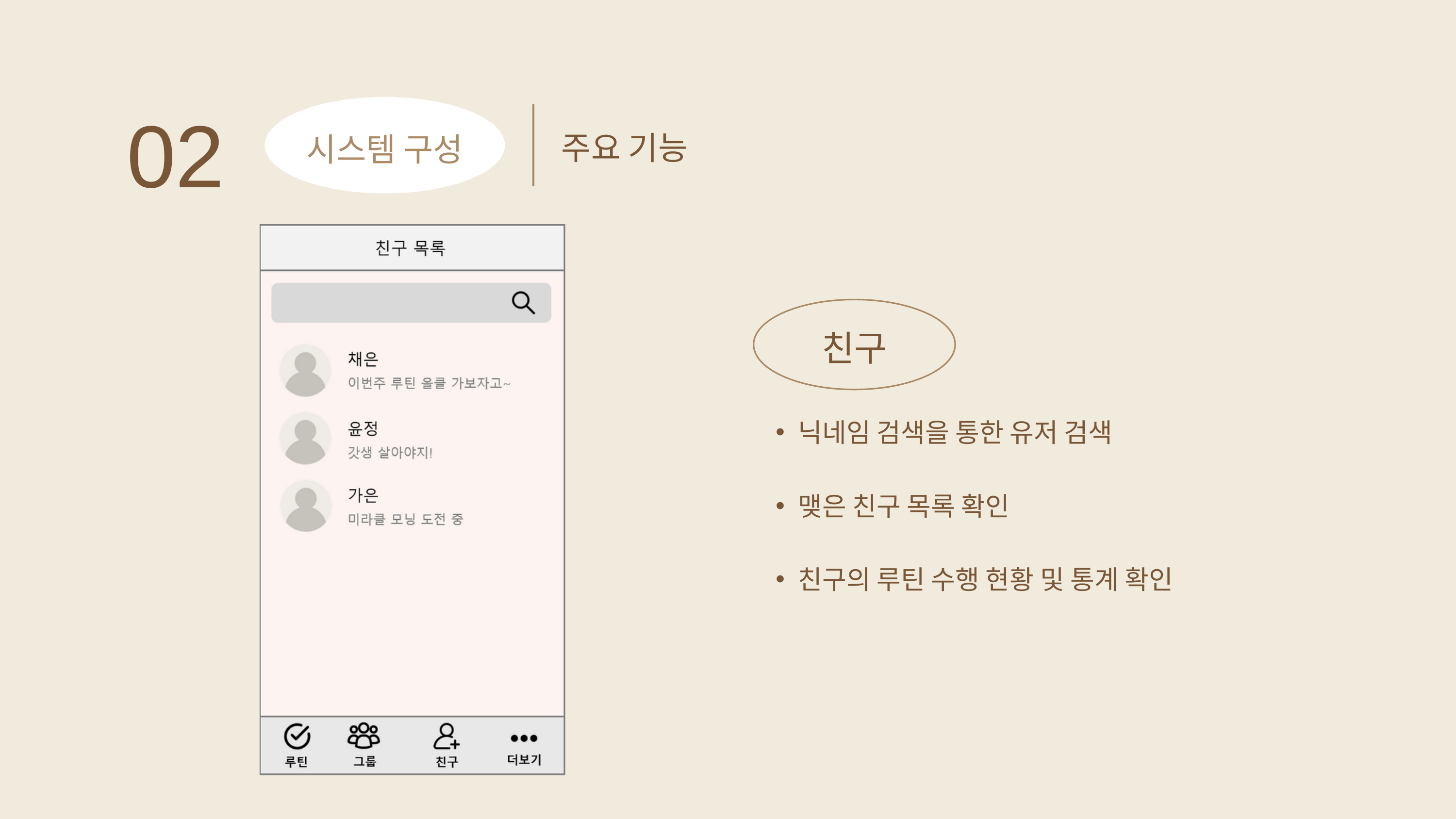

02

주요 기능
시스템 구성

친구
닉네임 검색을 통한 유저 검색

맺은 친구 목록 확인

친구의 루틴 수행 현황 및 통계 확인